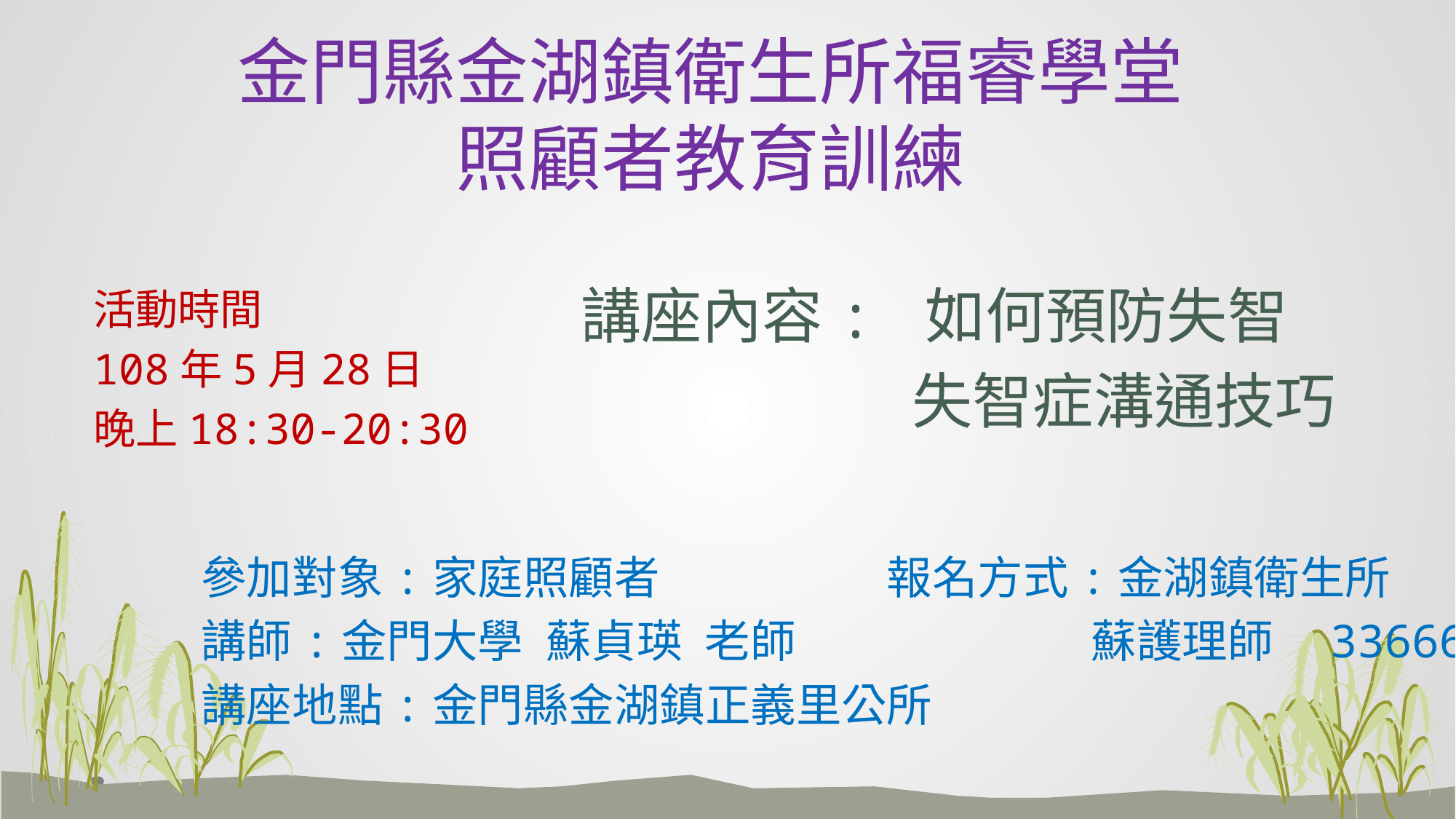

金門縣金湖鎮衛生所福睿學堂
# 照顧者教育訓練
講座內容: 如何預防失智
            失智症溝通技巧
活動時間
108年5月28日
晚上18:30-20:30
參加對象:家庭照顧者          報名方式:金湖鎮衛生所
講師:金門大學 蘇貞瑛 老師             蘇護理師  336662
講座地點:金門縣金湖鎮正義里公所